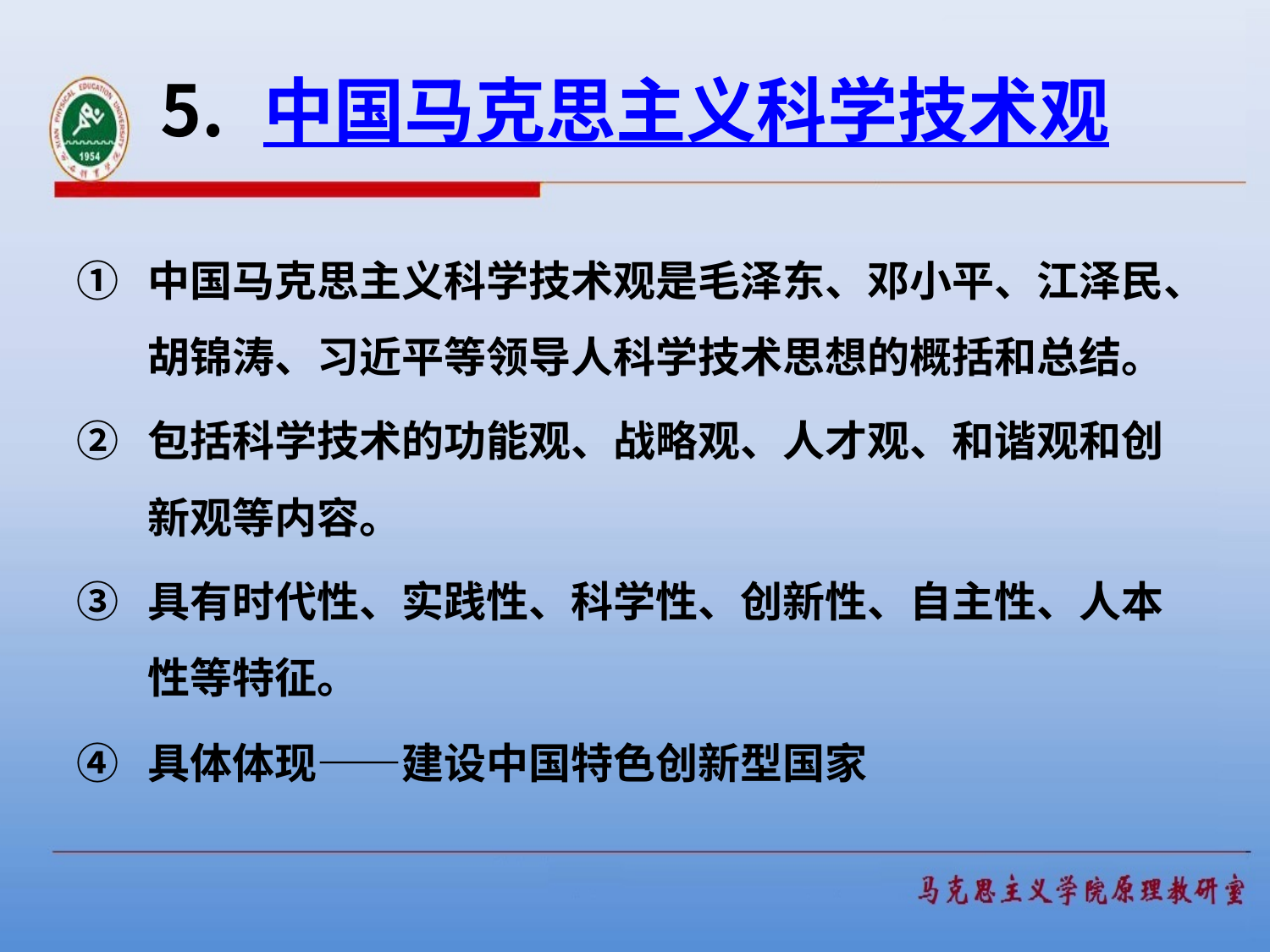

# 中国马克思主义科学技术观
中国马克思主义科学技术观是毛泽东、邓小平、江泽民、胡锦涛、习近平等领导人科学技术思想的概括和总结。
包括科学技术的功能观、战略观、人才观、和谐观和创新观等内容。
具有时代性、实践性、科学性、创新性、自主性、人本性等特征。
具体体现——建设中国特色创新型国家